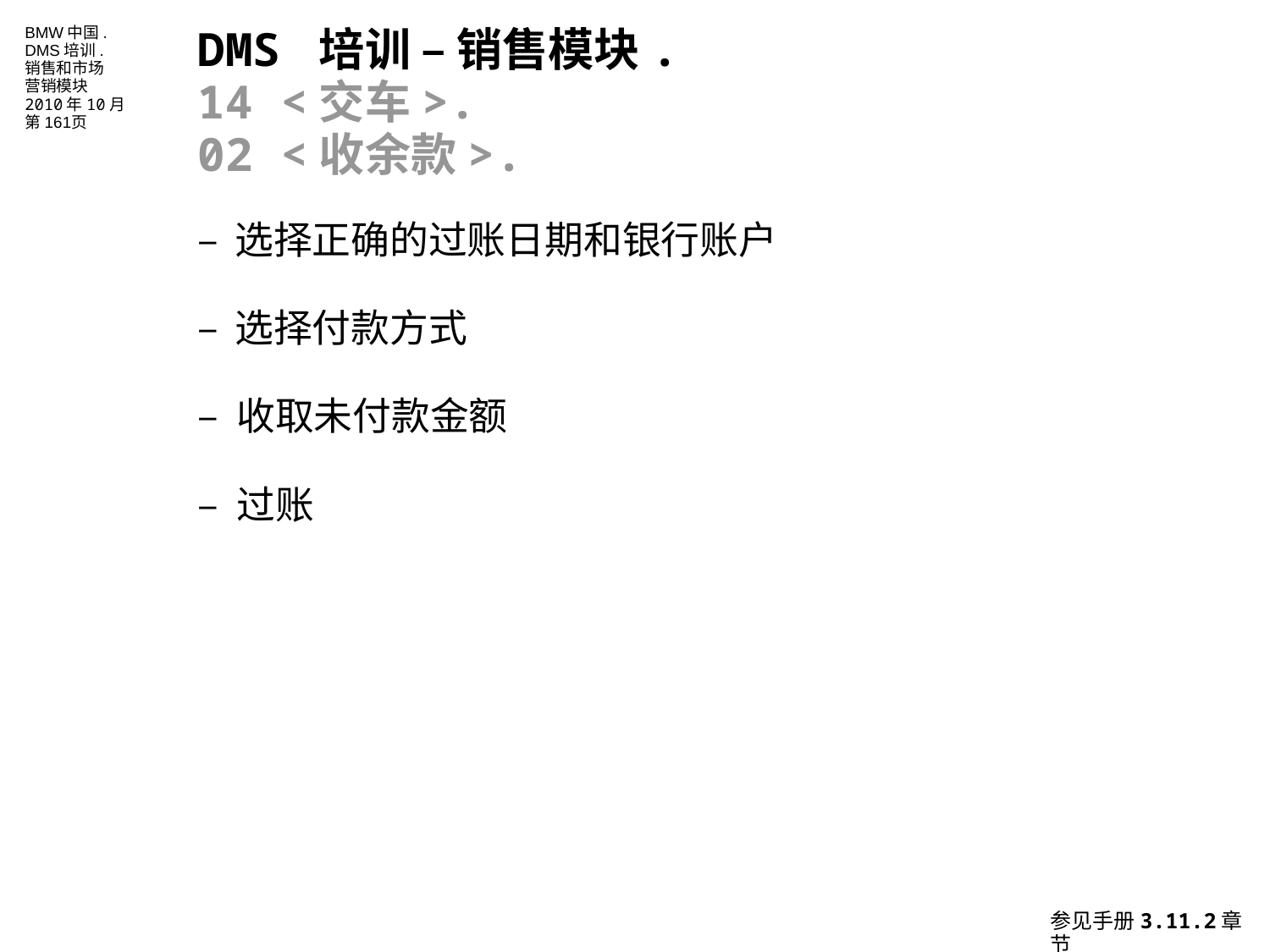

DMS 培训 – 销售模块.
14 <交车>.
02 <收余款>.
–	选择正确的过账日期和银行账户

–	选择付款方式

– 收取未付款金额

– 过账

参见手册3.11.2章节